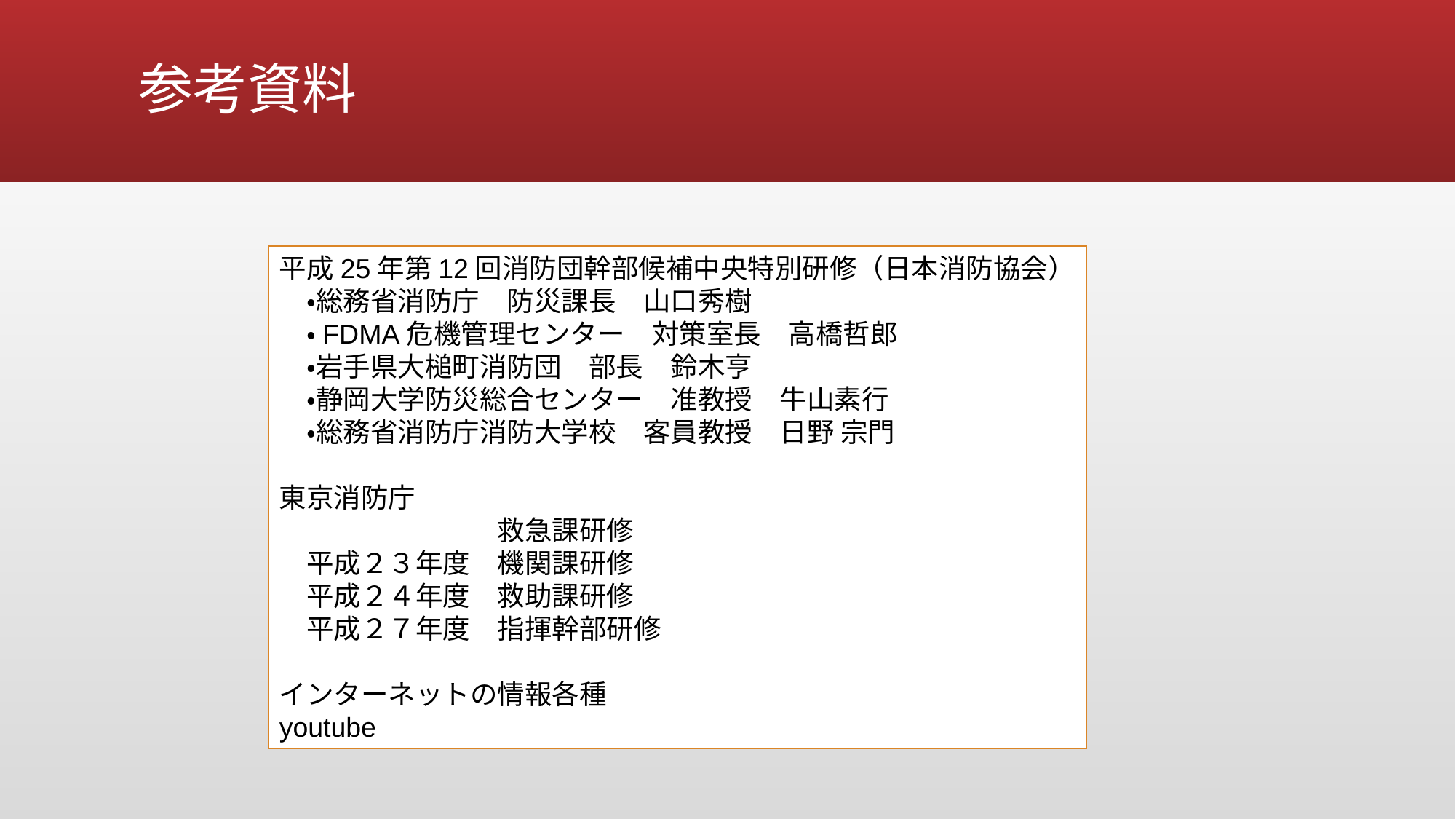

# 参考資料
平成25年第12回消防団幹部候補中央特別研修（日本消防協会）
　・総務省消防庁　防災課長　山口秀樹
　・FDMA危機管理センター　対策室長　高橋哲郎
　・岩手県大槌町消防団　部長　鈴木亨
　・静岡大学防災総合センター　准教授　牛山素行
　・総務省消防庁消防大学校　客員教授　日野 宗門

東京消防庁
　　　　　　　　救急課研修
　平成２３年度　機関課研修
　平成２４年度　救助課研修
　平成２７年度　指揮幹部研修

インターネットの情報各種
youtube